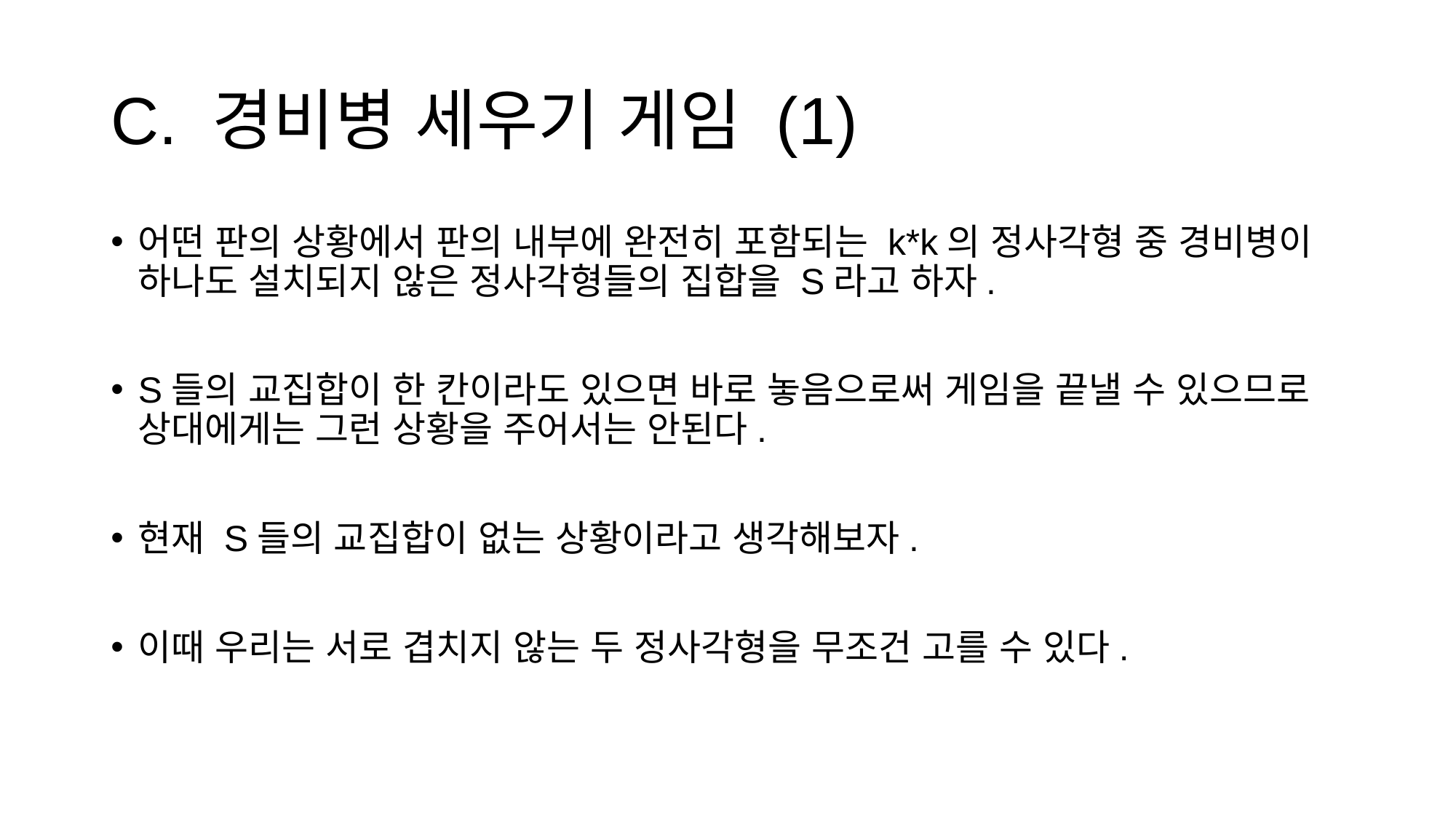

# C. 경비병 세우기 게임 (1)
어떤 판의 상황에서 판의 내부에 완전히 포함되는 k*k의 정사각형 중 경비병이 하나도 설치되지 않은 정사각형들의 집합을 S라고 하자.

S들의 교집합이 한 칸이라도 있으면 바로 놓음으로써 게임을 끝낼 수 있으므로 상대에게는 그런 상황을 주어서는 안된다.

현재 S들의 교집합이 없는 상황이라고 생각해보자.

이때 우리는 서로 겹치지 않는 두 정사각형을 무조건 고를 수 있다.